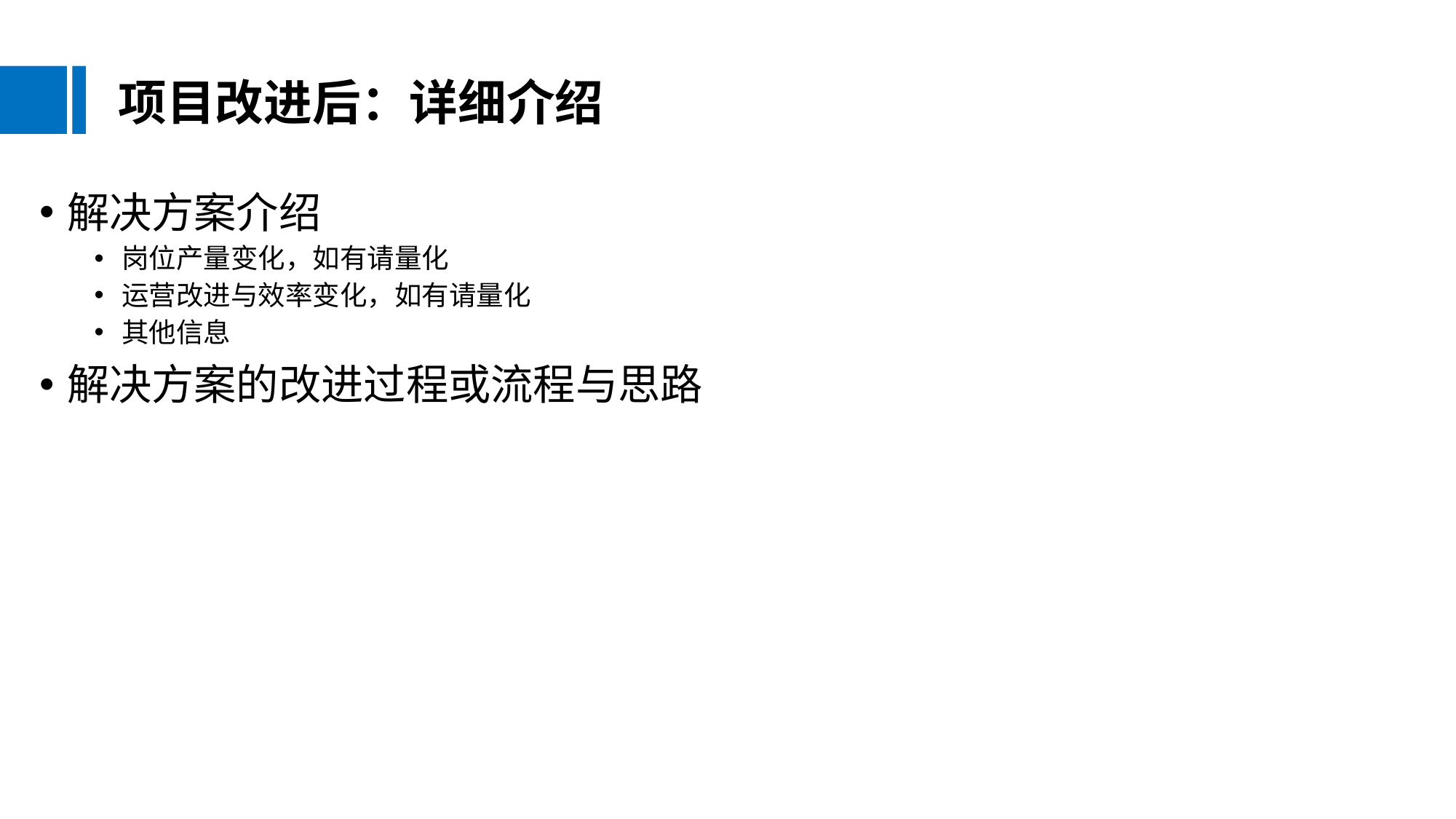

项目改进后：详细介绍
解决方案介绍
岗位产量变化，如有请量化
运营改进与效率变化，如有请量化
其他信息
解决方案的改进过程或流程与思路